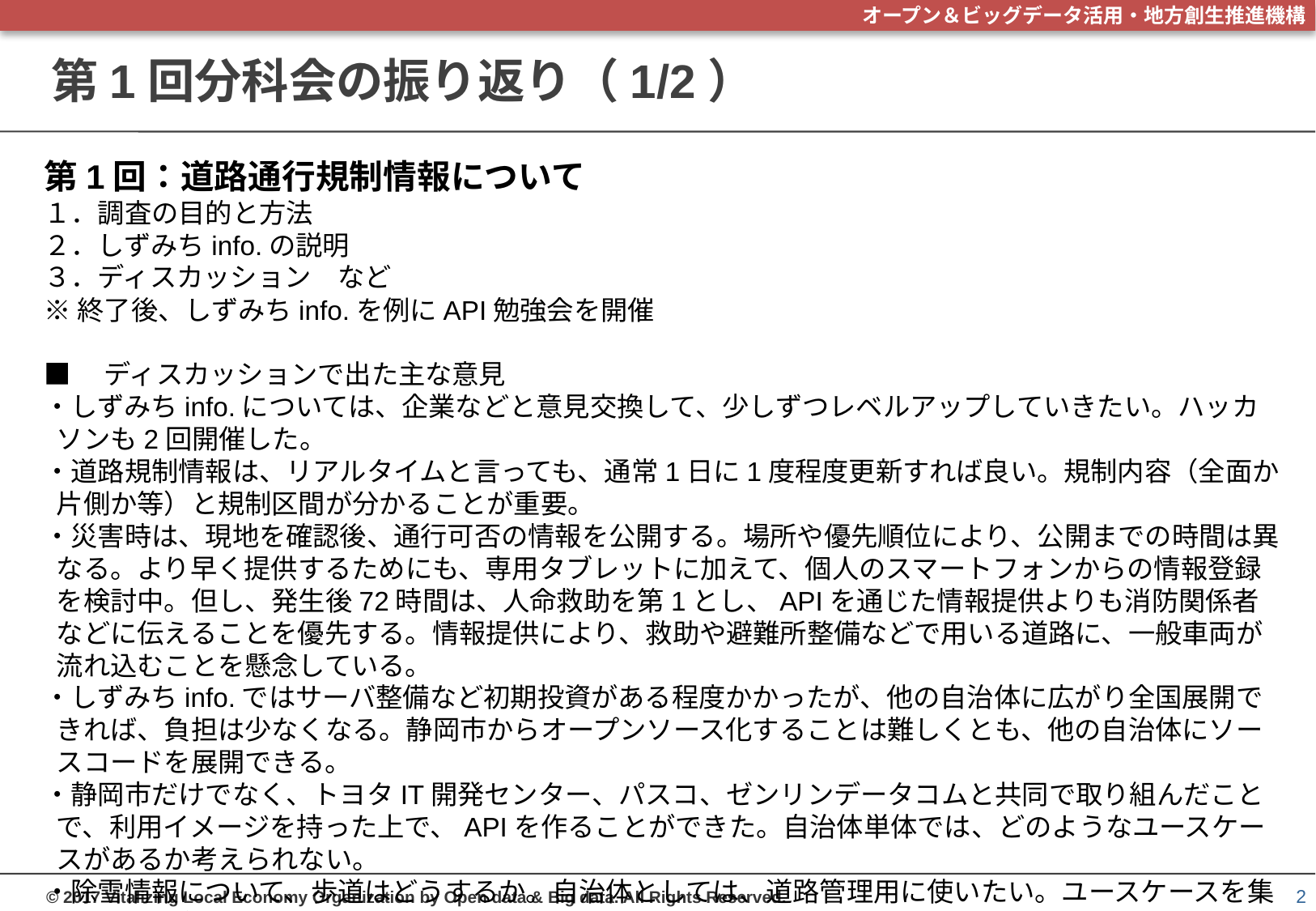

# 第1回分科会の振り返り（1/2）
第1回：道路通行規制情報について
１．調査の目的と方法
２．しずみちinfo.の説明
３．ディスカッション　など
※終了後、しずみちinfo.を例にAPI勉強会を開催

■　ディスカッションで出た主な意見
・しずみちinfo.については、企業などと意見交換して、少しずつレベルアップしていきたい。ハッカソンも2回開催した。
・道路規制情報は、リアルタイムと言っても、通常1日に1度程度更新すれば良い。規制内容（全面か片側か等）と規制区間が分かることが重要。
・災害時は、現地を確認後、通行可否の情報を公開する。場所や優先順位により、公開までの時間は異なる。より早く提供するためにも、専用タブレットに加えて、個人のスマートフォンからの情報登録を検討中。但し、発生後72時間は、人命救助を第1とし、APIを通じた情報提供よりも消防関係者などに伝えることを優先する。情報提供により、救助や避難所整備などで用いる道路に、一般車両が流れ込むことを懸念している。
・しずみちinfo.ではサーバ整備など初期投資がある程度かかったが、他の自治体に広がり全国展開できれば、負担は少なくなる。静岡市からオープンソース化することは難しくとも、他の自治体にソースコードを展開できる。
・静岡市だけでなく、トヨタIT開発センター、パスコ、ゼンリンデータコムと共同で取り組んだことで、利用イメージを持った上で、APIを作ることができた。自治体単体では、どのようなユースケースがあるか考えられない。
・除雪情報について、歩道はどうするか。自治体としては、道路管理用に使いたい。ユースケースを集める必要がある。

2